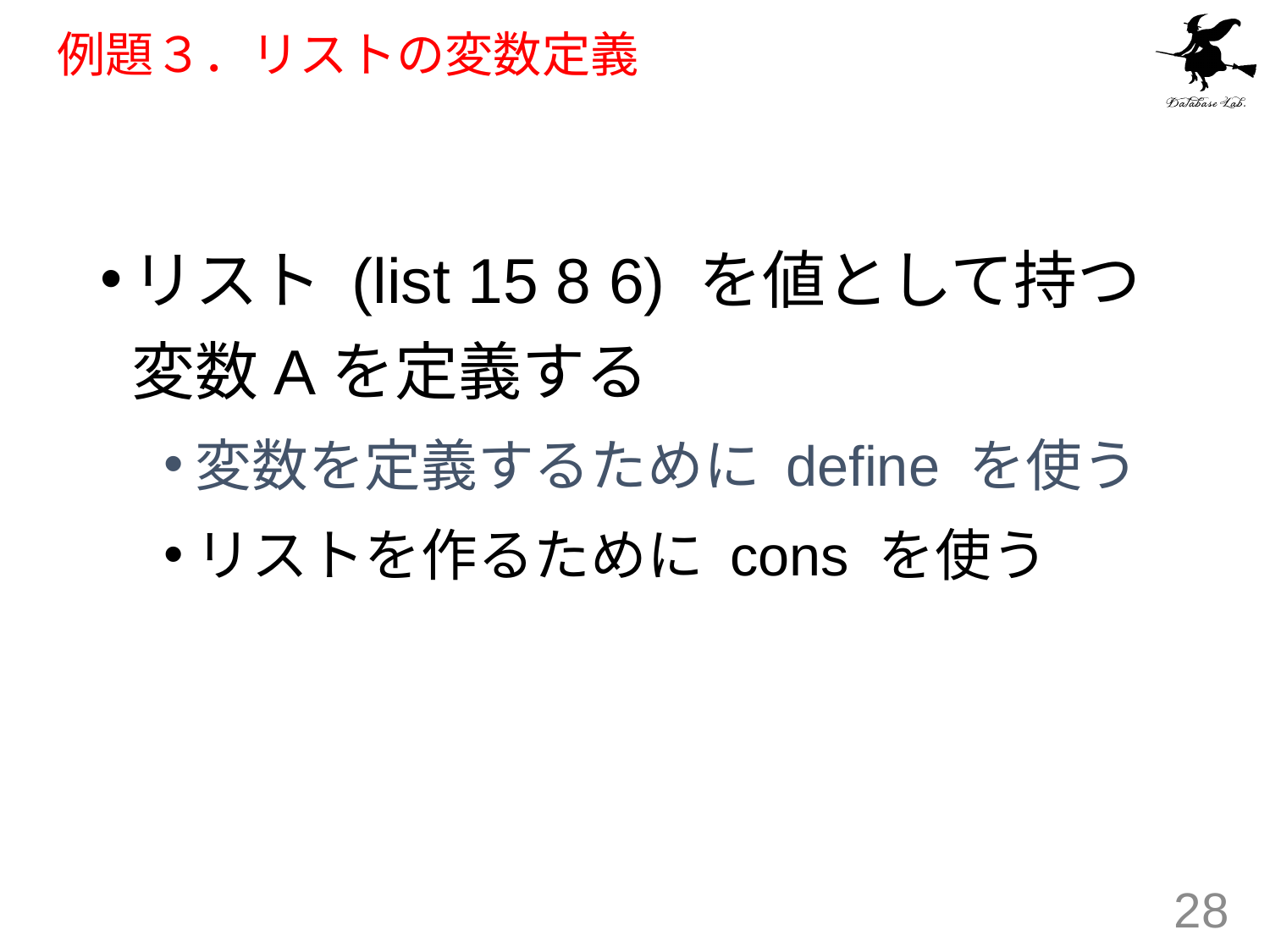

# 例題３．リストの変数定義
リスト (list 15 8 6) を値として持つ変数Aを定義する
変数を定義するために define を使う
リストを作るために cons を使う

28